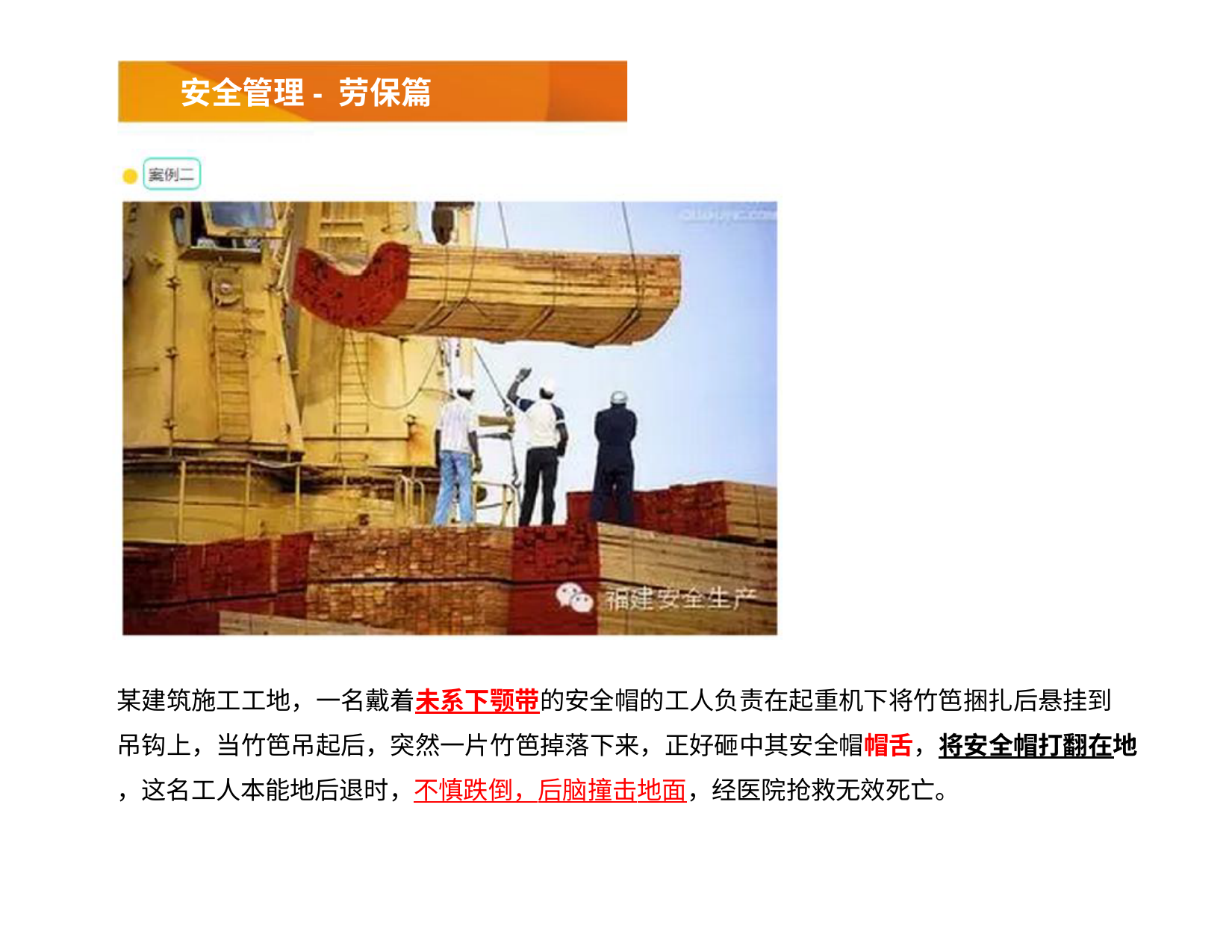

# 安全管理- 劳保篇

某建筑施工工地，一名戴着未系下颚带的安全帽的工人负责在起重机下将竹笆捆扎后悬挂到 吊钩上，当竹笆吊起后，突然一片竹笆掉落下来，正好砸中其安全帽帽舌，将安全帽打翻在地 ，这名工人本能地后退时，不慎跌倒，后脑撞击地面，经医院抢救无效死亡。